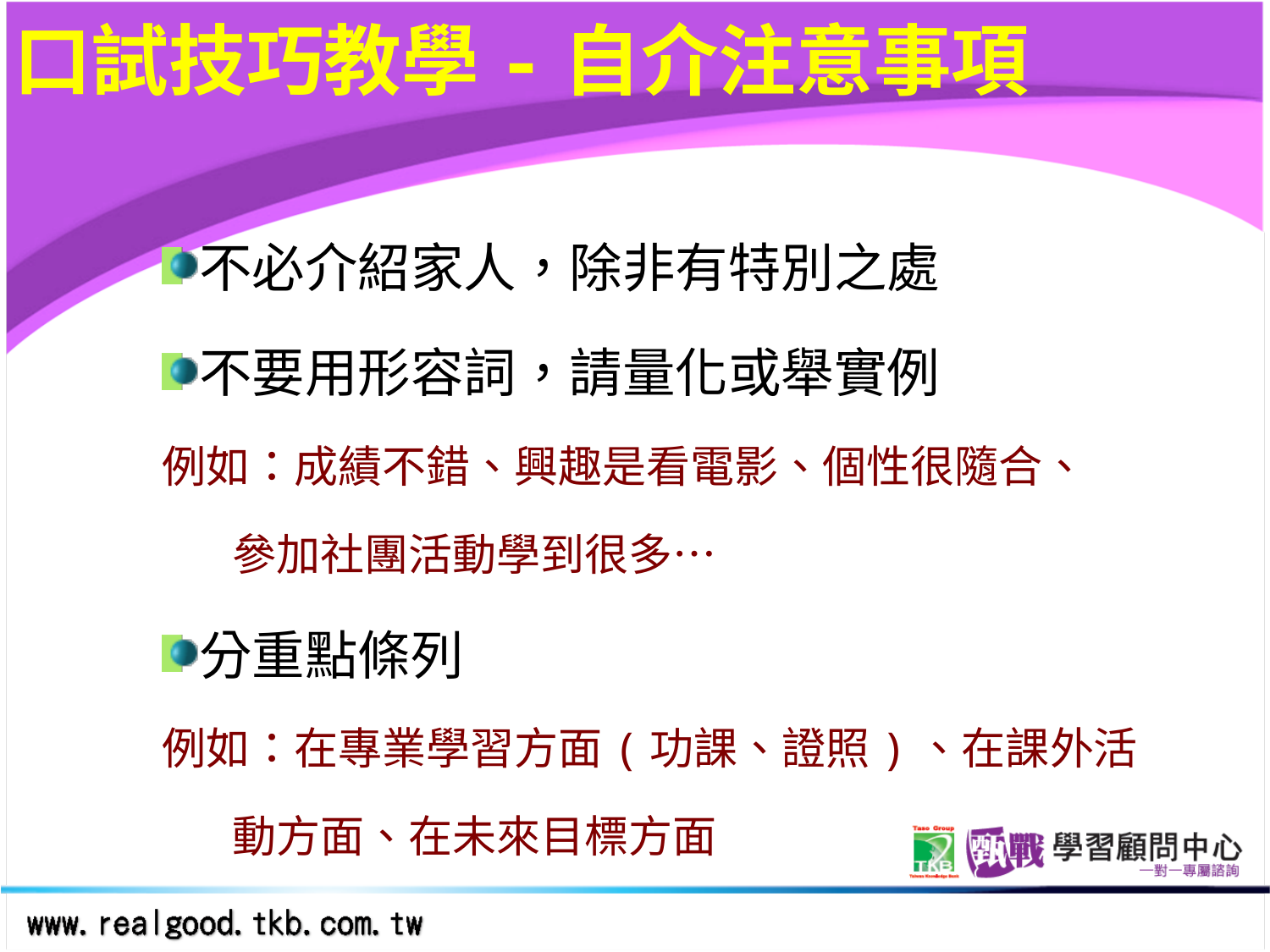

# 口試技巧教學-自介注意事項
不必介紹家人，除非有特別之處
不要用形容詞，請量化或舉實例
例如：成績不錯、興趣是看電影、個性很隨合、
      參加社團活動學到很多…
分重點條列
例如：在專業學習方面(功課、證照)、在課外活
      動方面、在未來目標方面